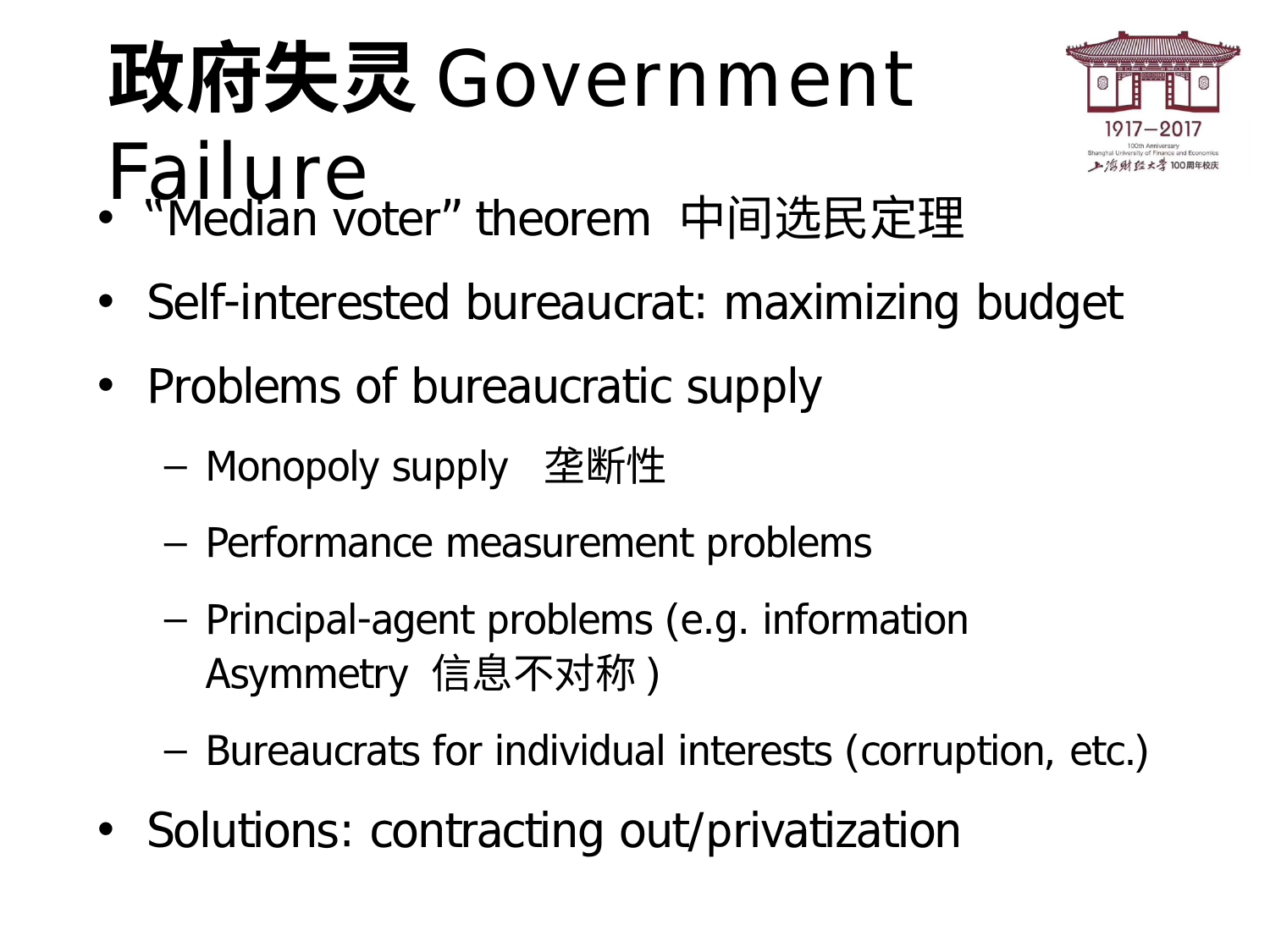

# 政府失灵Government Failure
“Median voter” theorem 中间选民定理
Self-interested bureaucrat: maximizing budget
Problems of bureaucratic supply
Monopoly supply  垄断性
Performance measurement problems
Principal-agent problems (e.g. information Asymmetry 信息不对称)
Bureaucrats for individual interests (corruption, etc.)
Solutions: contracting out/privatization